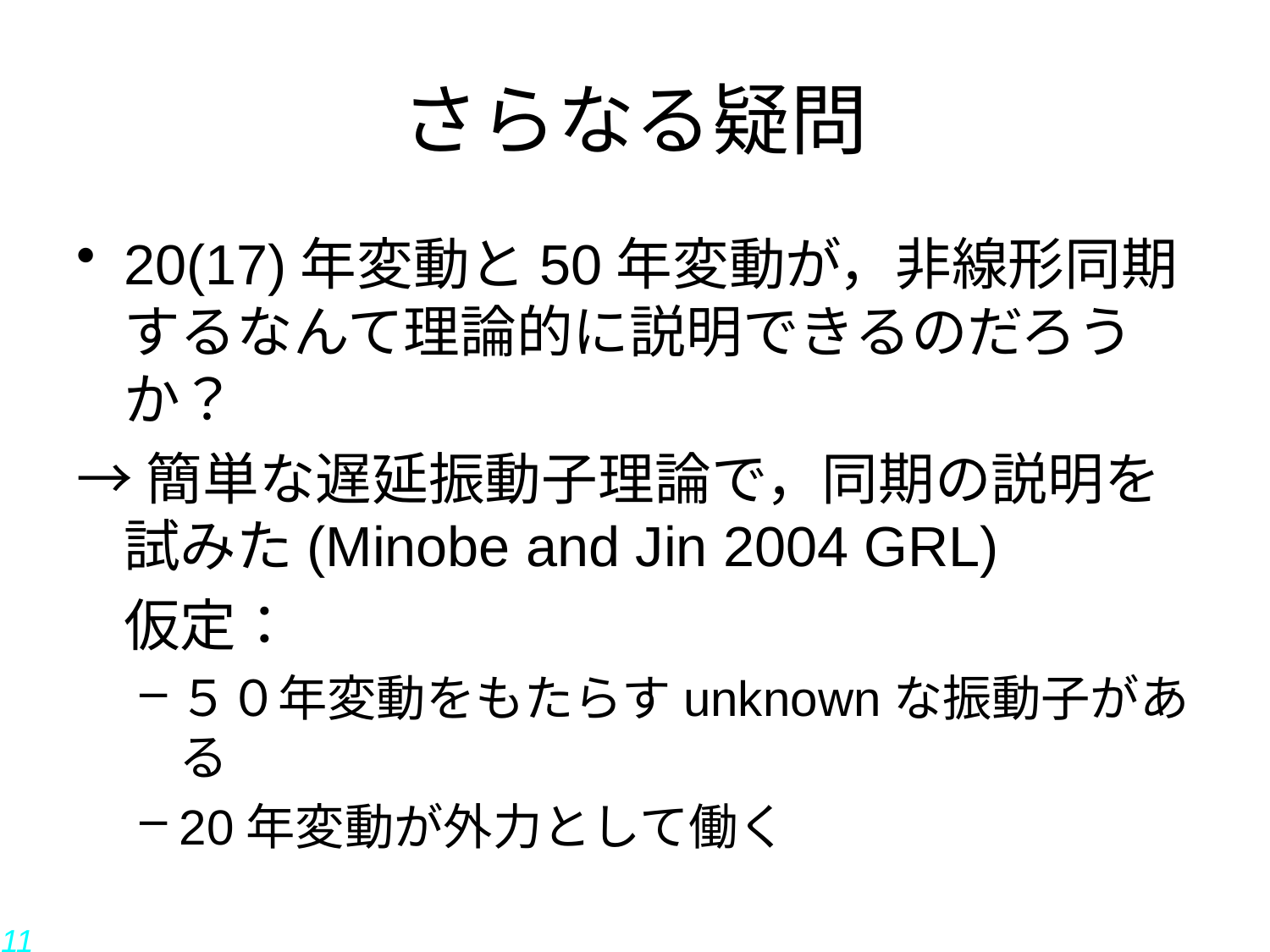

# さらなる疑問
20(17)年変動と50年変動が，非線形同期するなんて理論的に説明できるのだろうか？
→簡単な遅延振動子理論で，同期の説明を試みた(Minobe and Jin 2004 GRL)
	仮定：
５０年変動をもたらすunknownな振動子がある
20年変動が外力として働く
11